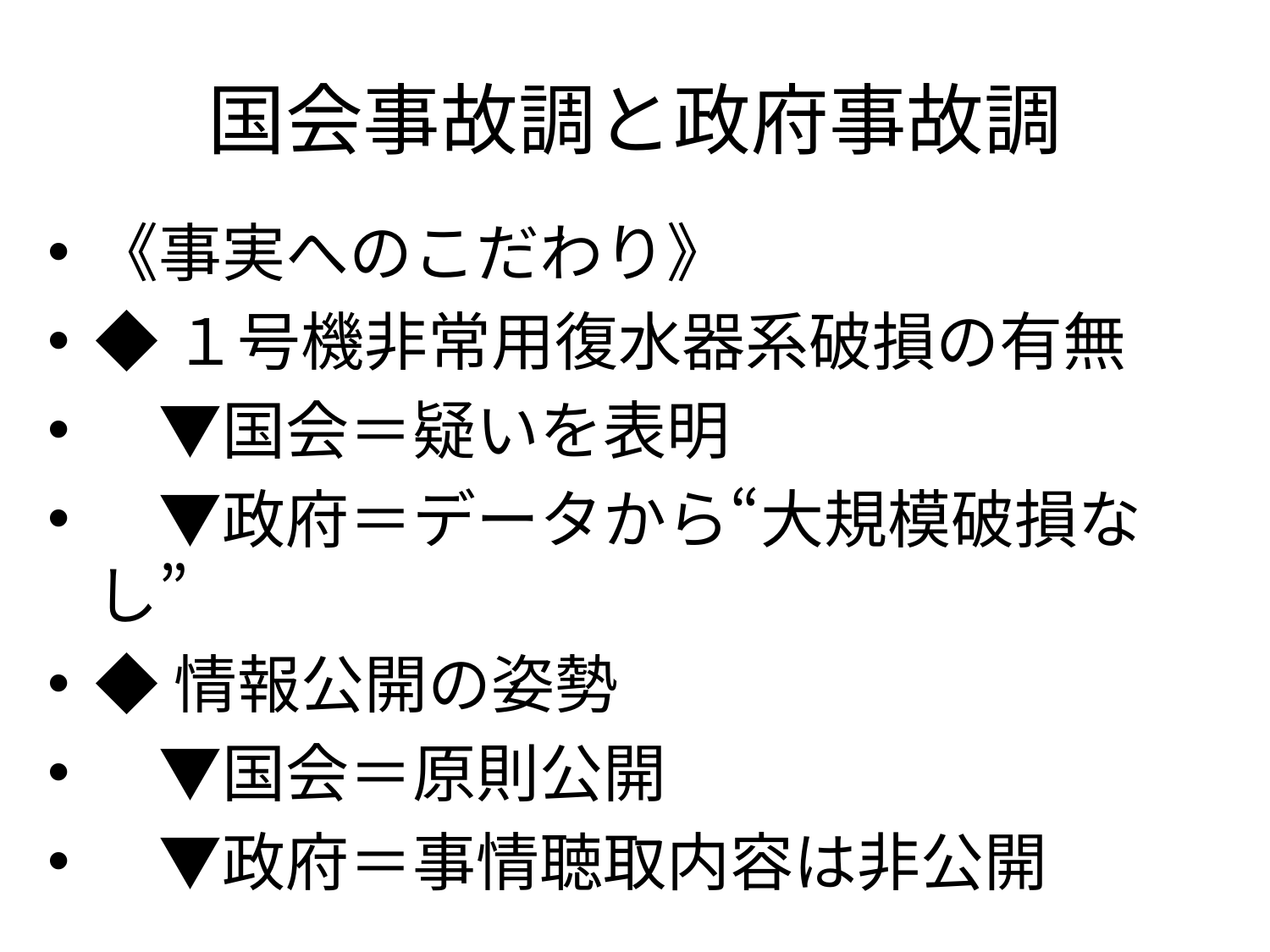

# 国会事故調と政府事故調
《事実へのこだわり》
◆１号機非常用復水器系破損の有無
　▼国会＝疑いを表明
　▼政府＝データから“大規模破損なし”
◆情報公開の姿勢
　▼国会＝原則公開
　▼政府＝事情聴取内容は非公開